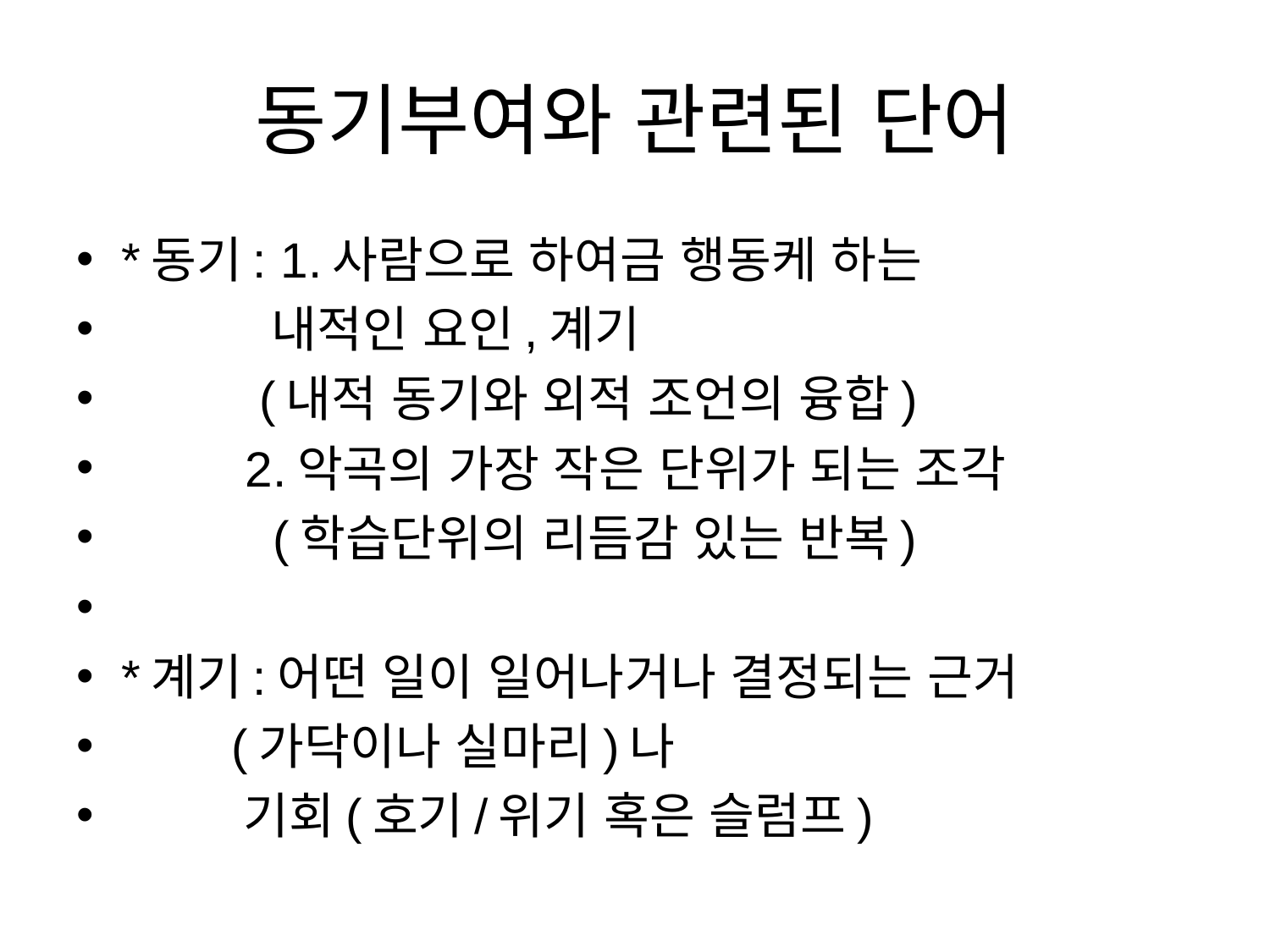

# 동기부여와 관련된 단어
*동기: 1.사람으로 하여금 행동케 하는
          내적인 요인,계기
          (내적 동기와 외적 조언의 융합)
         2.악곡의 가장 작은 단위가 되는 조각
           (학습단위의 리듬감 있는 반복)

*계기:어떤 일이 일어나거나 결정되는 근거
        (가닥이나 실마리)나
        기회(호기/위기 혹은 슬럼프)